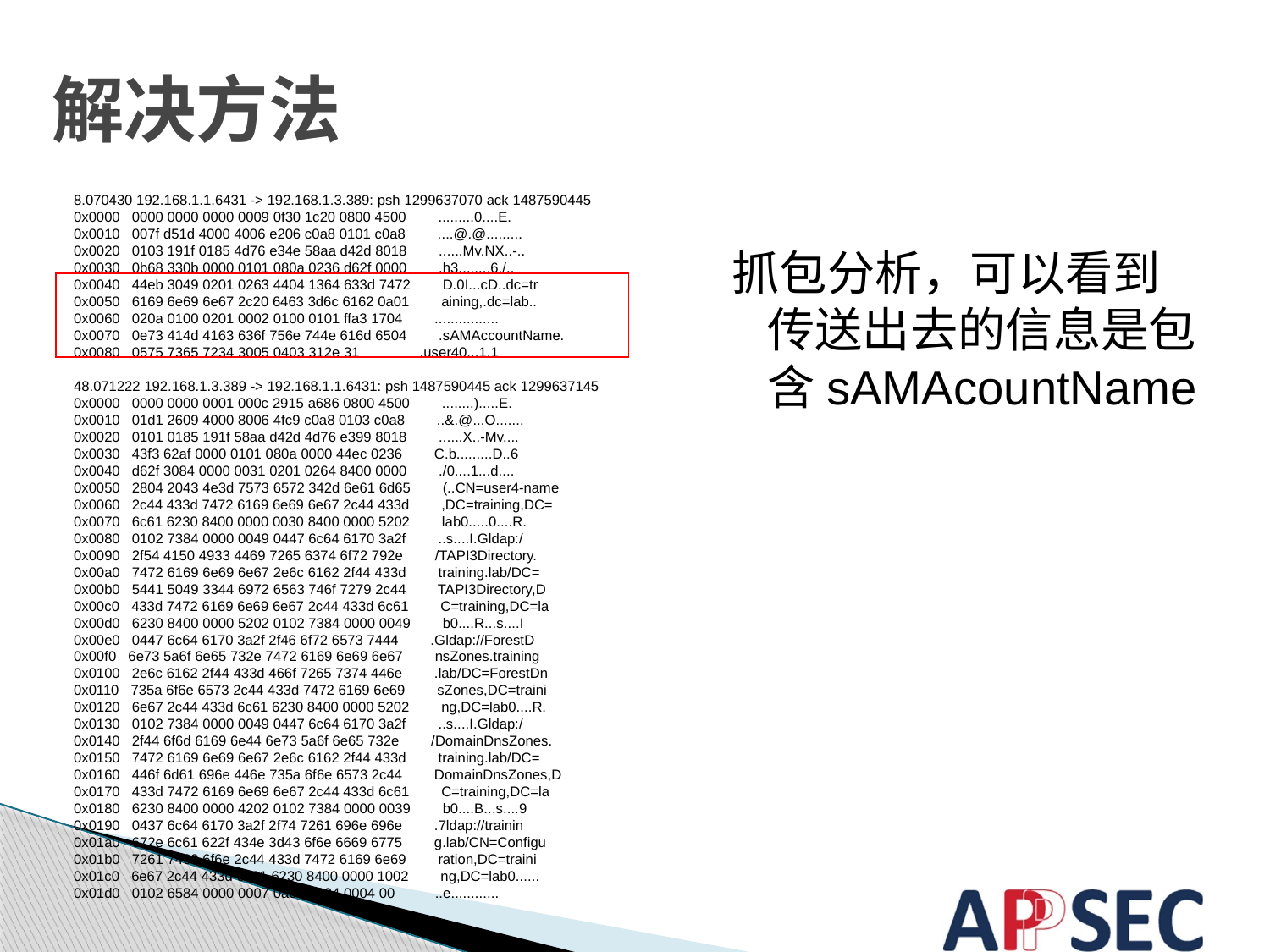

# 解决方法
8.070430 192.168.1.1.6431 -> 192.168.1.3.389: psh 1299637070 ack 1487590445
0x0000   0000 0000 0000 0009 0f30 1c20 0800 4500        .........0....E.
0x0010   007f d51d 4000 4006 e206 c0a8 0101 c0a8        ....@.@.........
0x0020   0103 191f 0185 4d76 e34e 58aa d42d 8018        ......Mv.NX..-..
0x0030   0b68 330b 0000 0101 080a 0236 d62f 0000        .h3........6./..
0x0040   44eb 3049 0201 0263 4404 1364 633d 7472        D.0I...cD..dc=tr
0x0050   6169 6e69 6e67 2c20 6463 3d6c 6162 0a01        aining,.dc=lab..
0x0060   020a 0100 0201 0002 0100 0101 ffa3 1704        ................
0x0070   0e73 414d 4163 636f 756e 744e 616d 6504        .sAMAccountName.
0x0080   0575 7365 7234 3005 0403 312e 31               .user40...1.1

48.071222 192.168.1.3.389 -> 192.168.1.1.6431: psh 1487590445 ack 1299637145
0x0000   0000 0000 0001 000c 2915 a686 0800 4500        ........).....E.
0x0010   01d1 2609 4000 8006 4fc9 c0a8 0103 c0a8        ..&.@...O.......
0x0020   0101 0185 191f 58aa d42d 4d76 e399 8018        ......X..-Mv....
0x0030   43f3 62af 0000 0101 080a 0000 44ec 0236        C.b.........D..6
0x0040   d62f 3084 0000 0031 0201 0264 8400 0000        ./0....1...d....
0x0050   2804 2043 4e3d 7573 6572 342d 6e61 6d65        (..CN=user4-name
0x0060   2c44 433d 7472 6169 6e69 6e67 2c44 433d        ,DC=training,DC=
0x0070   6c61 6230 8400 0000 0030 8400 0000 5202        lab0.....0....R.
0x0080   0102 7384 0000 0049 0447 6c64 6170 3a2f        ..s....I.Gldap:/
0x0090   2f54 4150 4933 4469 7265 6374 6f72 792e        /TAPI3Directory.
0x00a0   7472 6169 6e69 6e67 2e6c 6162 2f44 433d        training.lab/DC=
0x00b0   5441 5049 3344 6972 6563 746f 7279 2c44        TAPI3Directory,D
0x00c0   433d 7472 6169 6e69 6e67 2c44 433d 6c61        C=training,DC=la
0x00d0   6230 8400 0000 5202 0102 7384 0000 0049        b0....R...s....I
0x00e0   0447 6c64 6170 3a2f 2f46 6f72 6573 7444        .Gldap://ForestD
0x00f0   6e73 5a6f 6e65 732e 7472 6169 6e69 6e67        nsZones.training
0x0100   2e6c 6162 2f44 433d 466f 7265 7374 446e        .lab/DC=ForestDn
0x0110   735a 6f6e 6573 2c44 433d 7472 6169 6e69        sZones,DC=traini
0x0120   6e67 2c44 433d 6c61 6230 8400 0000 5202        ng,DC=lab0....R.
0x0130   0102 7384 0000 0049 0447 6c64 6170 3a2f        ..s....I.Gldap:/
0x0140   2f44 6f6d 6169 6e44 6e73 5a6f 6e65 732e        /DomainDnsZones.
0x0150   7472 6169 6e69 6e67 2e6c 6162 2f44 433d        training.lab/DC=
0x0160   446f 6d61 696e 446e 735a 6f6e 6573 2c44        DomainDnsZones,D
0x0170   433d 7472 6169 6e69 6e67 2c44 433d 6c61        C=training,DC=la
0x0180   6230 8400 0000 4202 0102 7384 0000 0039        b0....B...s....9
0x0190   0437 6c64 6170 3a2f 2f74 7261 696e 696e        .7ldap://trainin
0x01a0   672e 6c61 622f 434e 3d43 6f6e 6669 6775        g.lab/CN=Configu
0x01b0   7261 7469 6f6e 2c44 433d 7472 6169 6e69        ration,DC=traini
0x01c0   6e67 2c44 433d 6c61 6230 8400 0000 1002        ng,DC=lab0......
0x01d0   0102 6584 0000 0007 0a01 0004 0004 00          ..e............
抓包分析，可以看到传送出去的信息是包含sAMAcountName